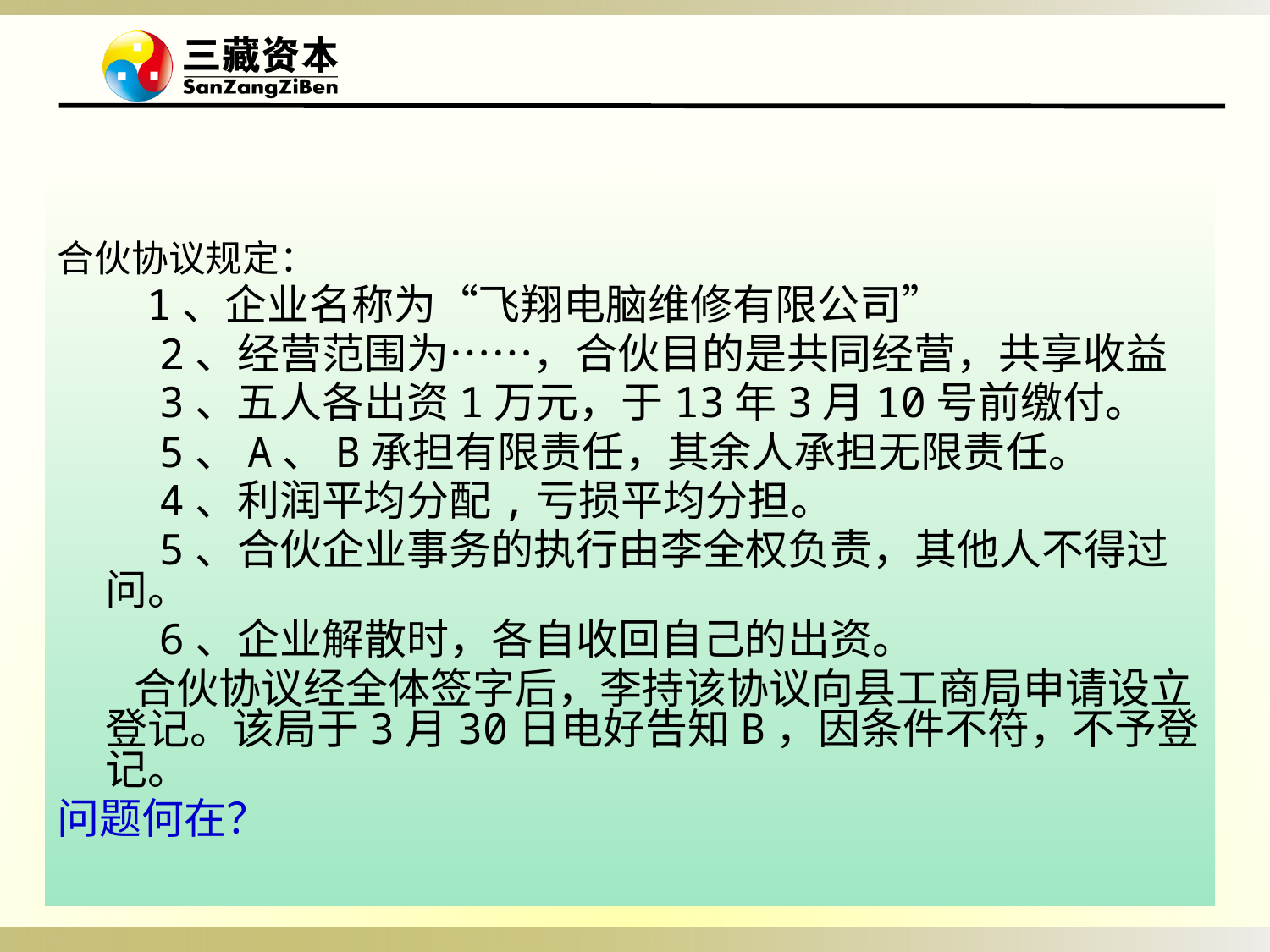

合伙协议规定：
    1、企业名称为“飞翔电脑维修有限公司”
    2、经营范围为……，合伙目的是共同经营，共享收益
    3、五人各出资1万元，于13年3月10号前缴付。
    5、A、B承担有限责任，其余人承担无限责任。
    4、利润平均分配,亏损平均分担。
    5、合伙企业事务的执行由李全权负责，其他人不得过问。
    6、企业解散时，各自收回自己的出资。
       合伙协议经全体签字后，李持该协议向县工商局申请设立登记。该局于3月30日电好告知B，因条件不符，不予登记。
问题何在？